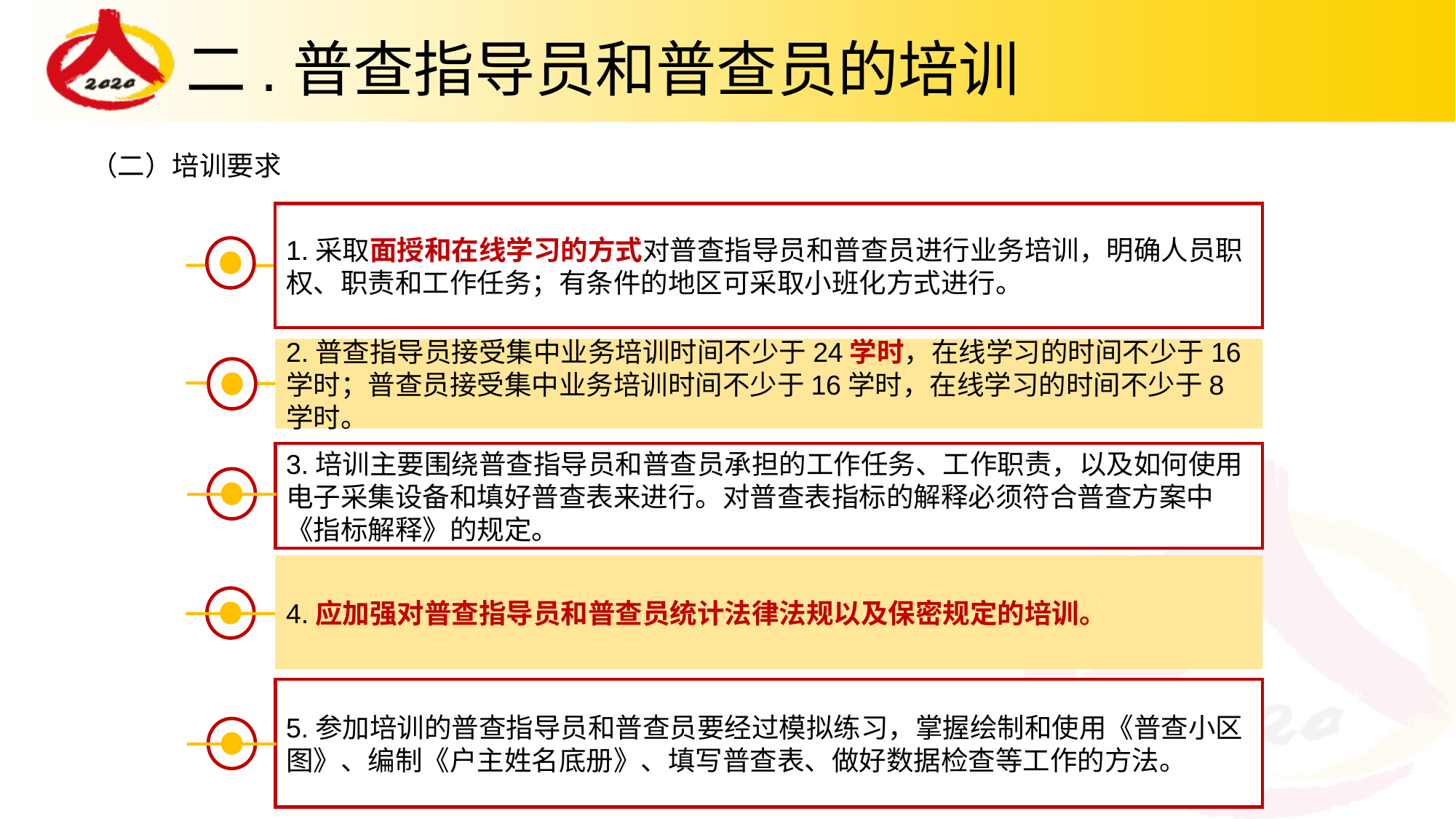

二.普查指导员和普查员的培训
（二）培训要求
1.采取面授和在线学习的方式对普查指导员和普查员进行业务培训，明确人员职权、职责和工作任务；有条件的地区可采取小班化方式进行。

2.普查指导员接受集中业务培训时间不少于24学时，在线学习的时间不少于16学时；普查员接受集中业务培训时间不少于16学时，在线学习的时间不少于8学时。

3.培训主要围绕普查指导员和普查员承担的工作任务、工作职责，以及如何使用电子采集设备和填好普查表来进行。对普查表指标的解释必须符合普查方案中《指标解释》的规定。

4.应加强对普查指导员和普查员统计法律法规以及保密规定的培训。

5.参加培训的普查指导员和普查员要经过模拟练习，掌握绘制和使用《普查小区图》、编制《户主姓名底册》、填写普查表、做好数据检查等工作的方法。